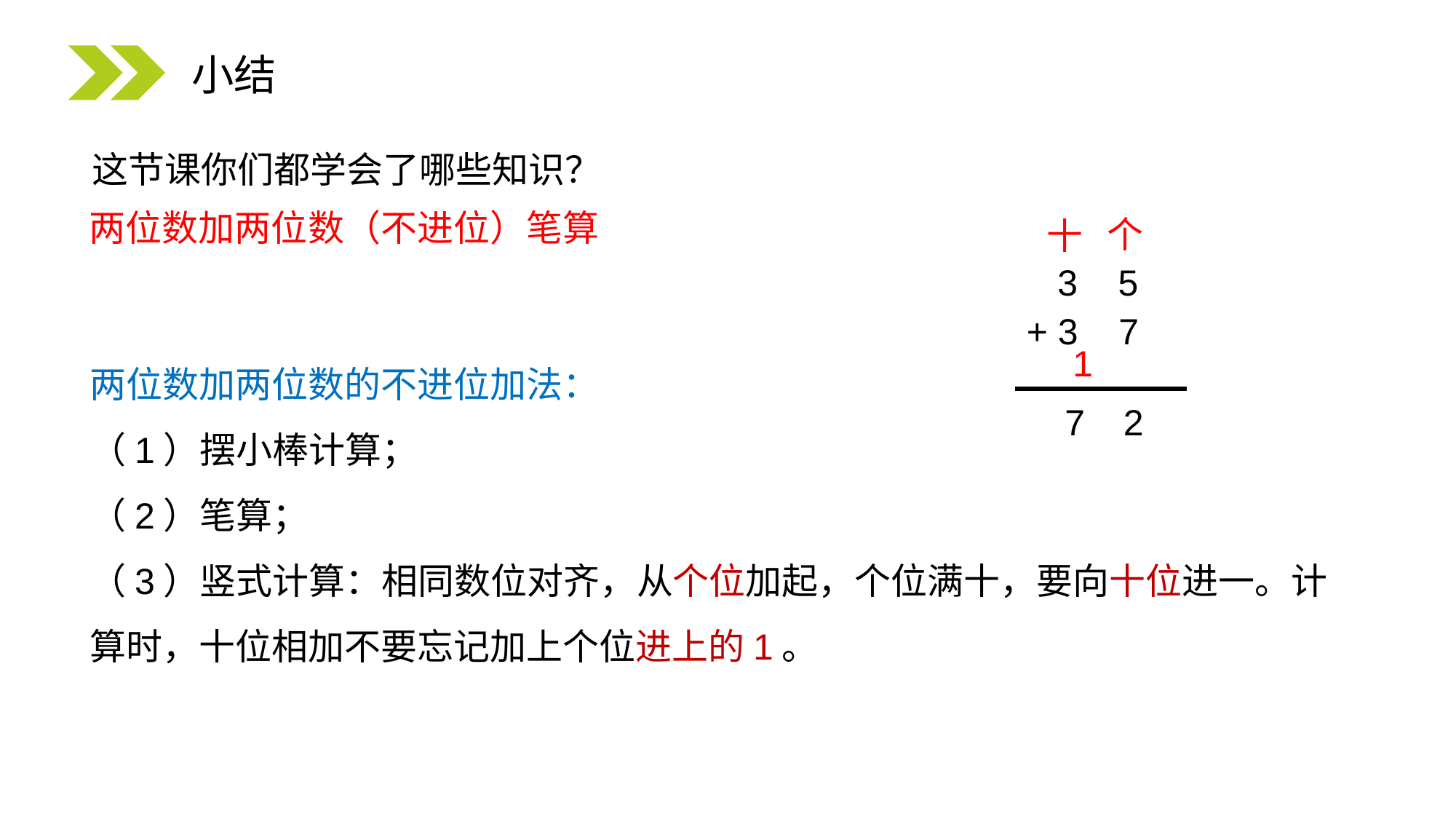

小结
这节课你们都学会了哪些知识？
两位数加两位数（不进位）笔算
个
十
3    5
+ 3    7
1
2
7
两位数加两位数的不进位加法：
（1）摆小棒计算；
（2）笔算；
（3）竖式计算：相同数位对齐，从个位加起，个位满十，要向十位进一。计算时，十位相加不要忘记加上个位进上的1。